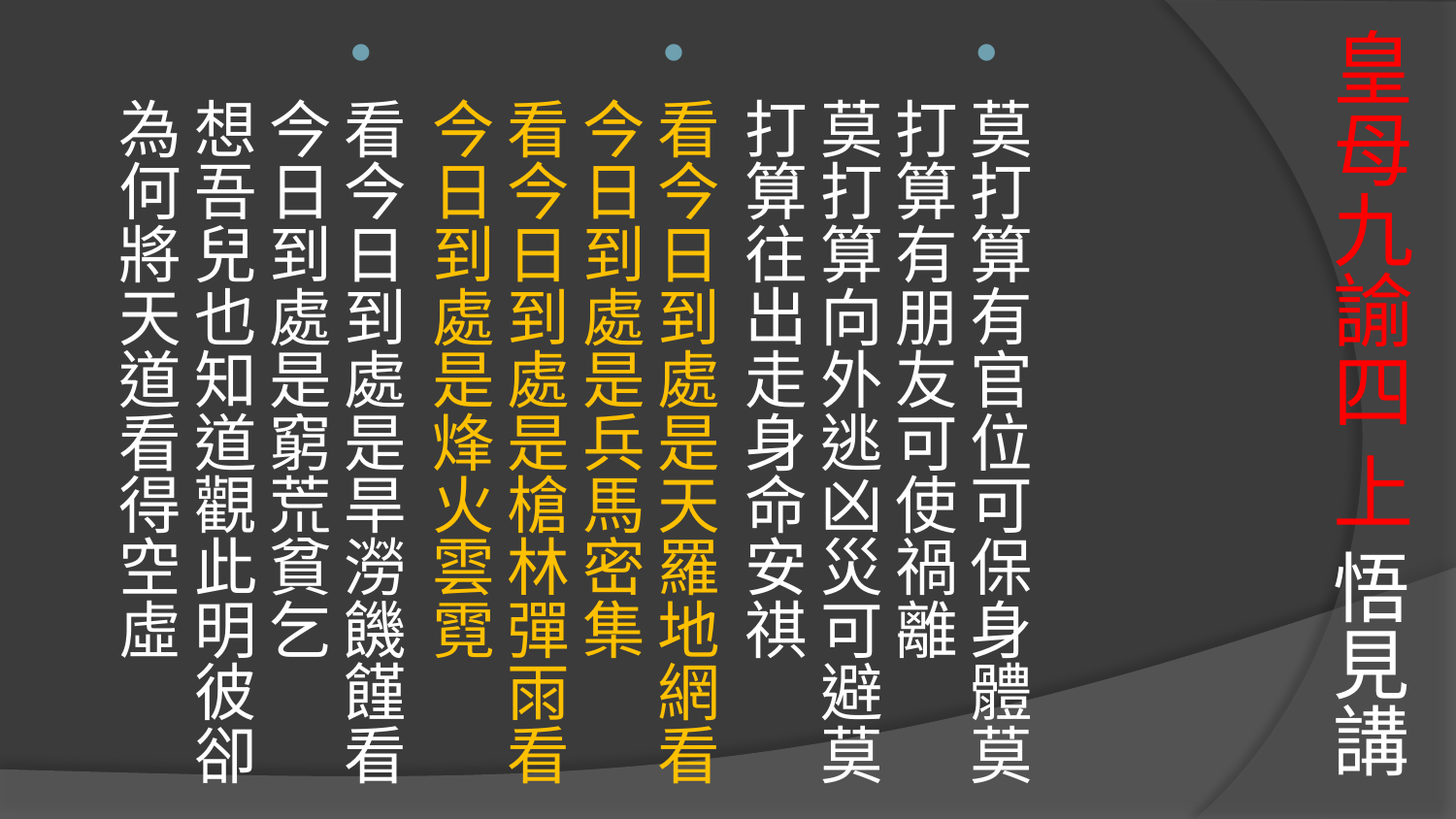

# 皇母九諭四 上 悟見講
莫打算有官位可保身體莫打算有朋友可使禍離
莫打算向外逃凶災可避莫打算往出走身命安祺
看今日到處是天羅地網看今日到處是兵馬密集
看今日到處是槍林彈雨看今日到處是烽火雲霓
看今日到處是旱澇饑饉看今日到處是窮荒貧乞
想吾兒也知道觀此明彼卻為何將天道看得空虛